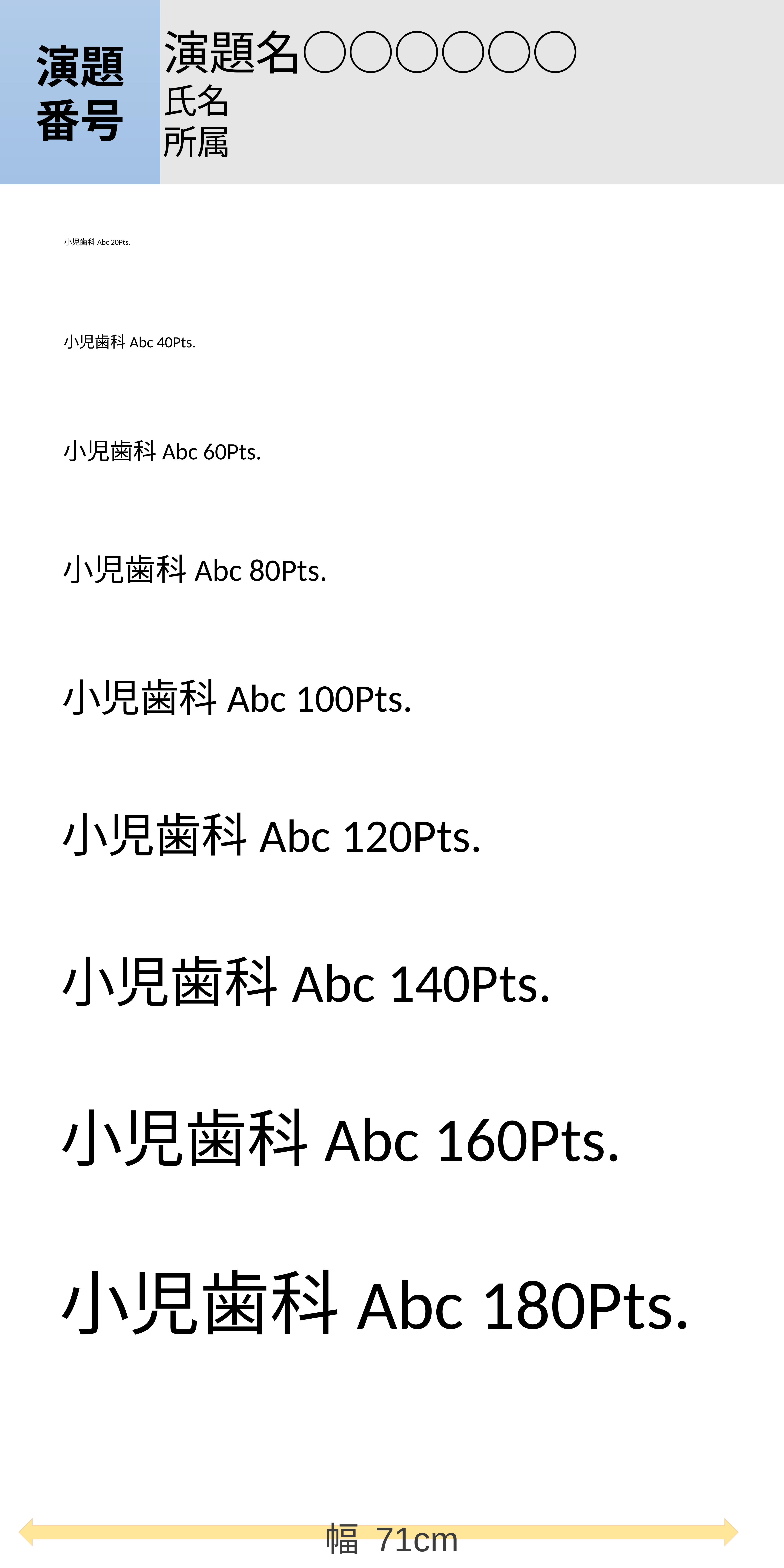

演題名○○○○○○
氏名
所属
演題
番号

小児歯科Abc 20Pts.
小児歯科Abc 40Pts.
小児歯科Abc 60Pts.
小児歯科Abc 80Pts.
小児歯科Abc 100Pts.
高さ 142cm
小児歯科Abc 120Pts.
小児歯科Abc 140Pts.
小児歯科Abc 160Pts.
小児歯科Abc 180Pts.
幅 71cm